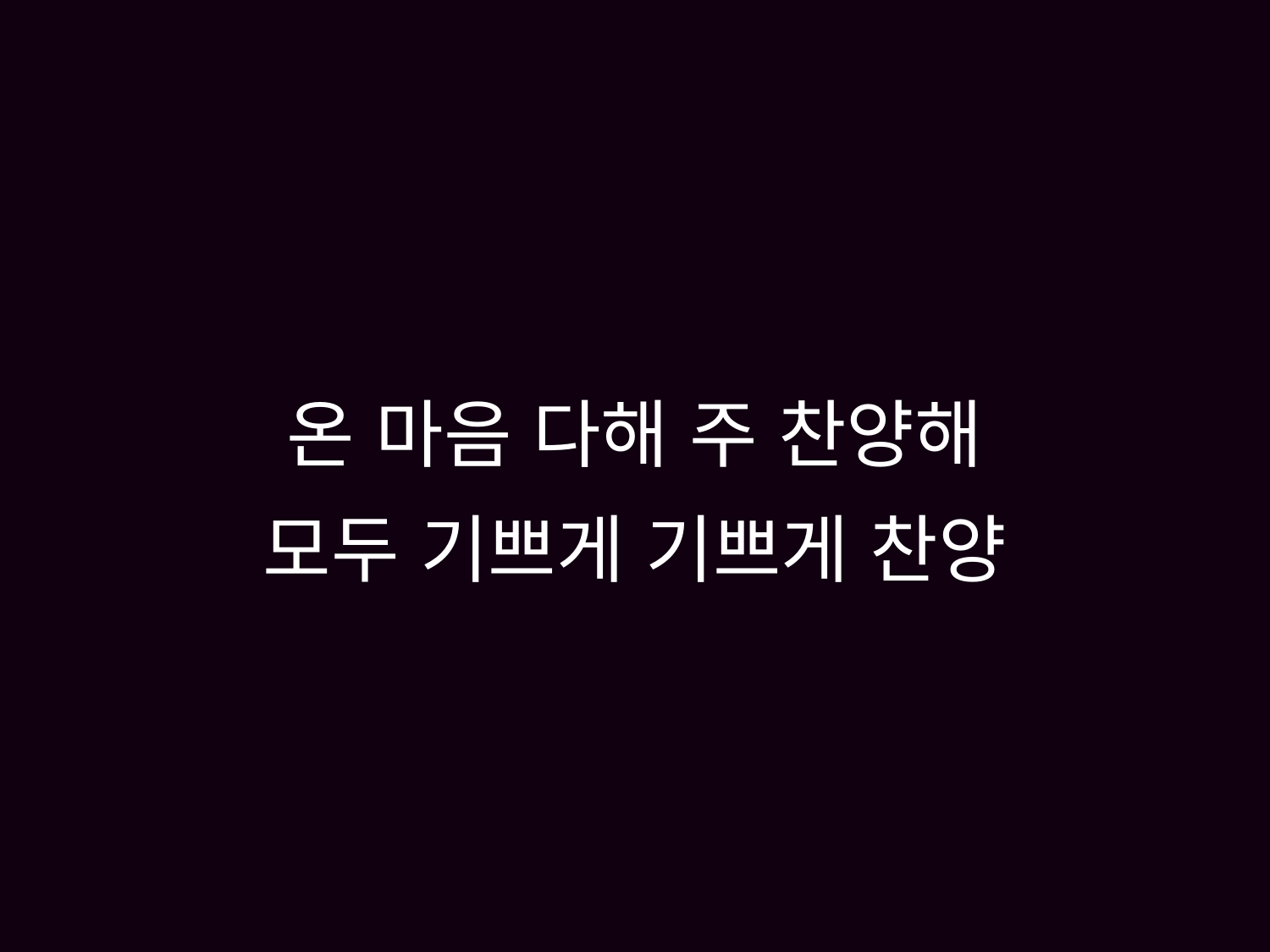

# 온 마음 다해 주 찬양해 모두 기쁘게 기쁘게 찬양